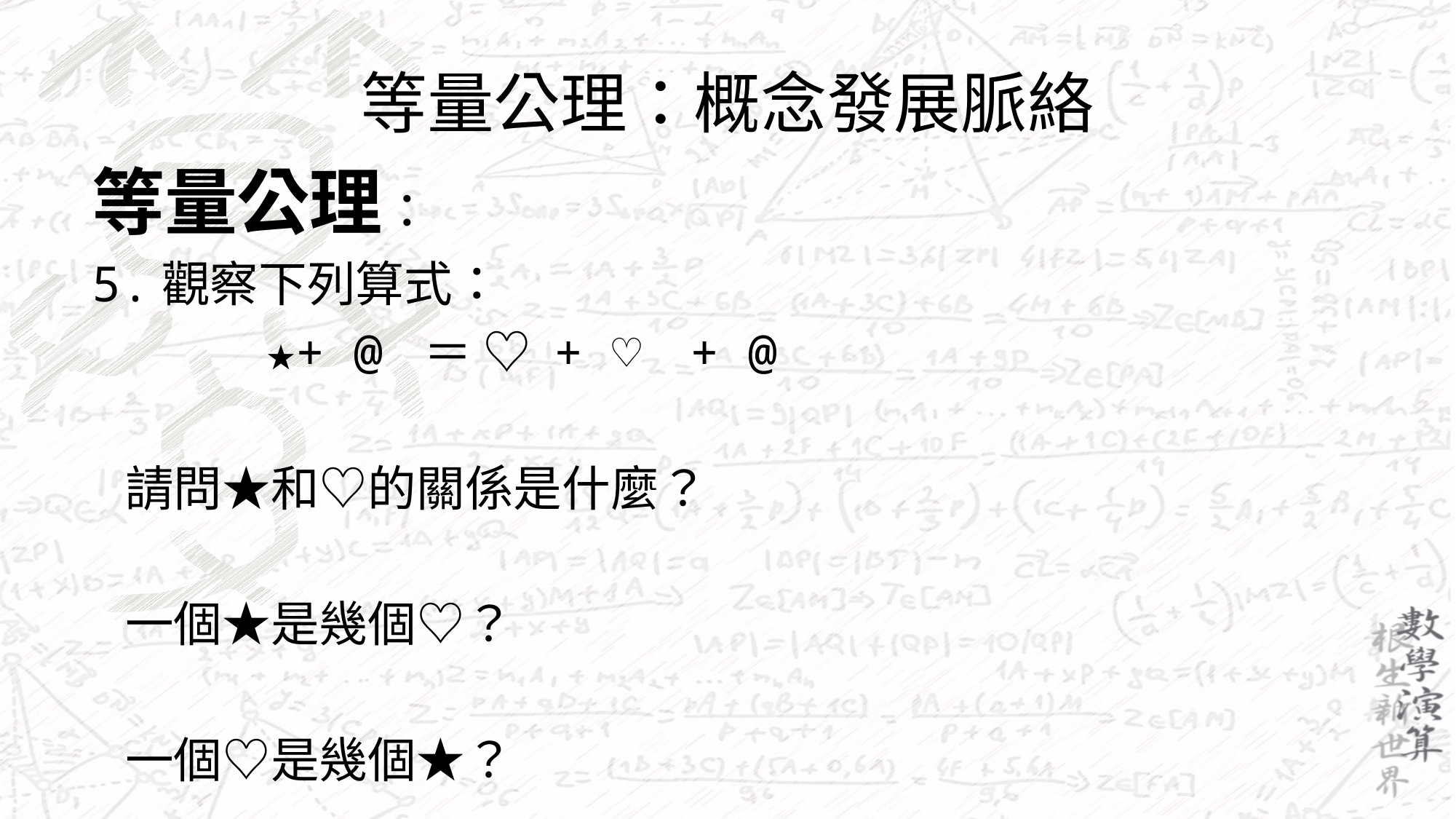

# 等量公理：概念發展脈絡
等量公理：
5.觀察下列算式：
      ★+ @ ＝ ♡ + ♡ + @

  請問★和♡的關係是什麼？

  一個★是幾個♡？

  一個♡是幾個★？